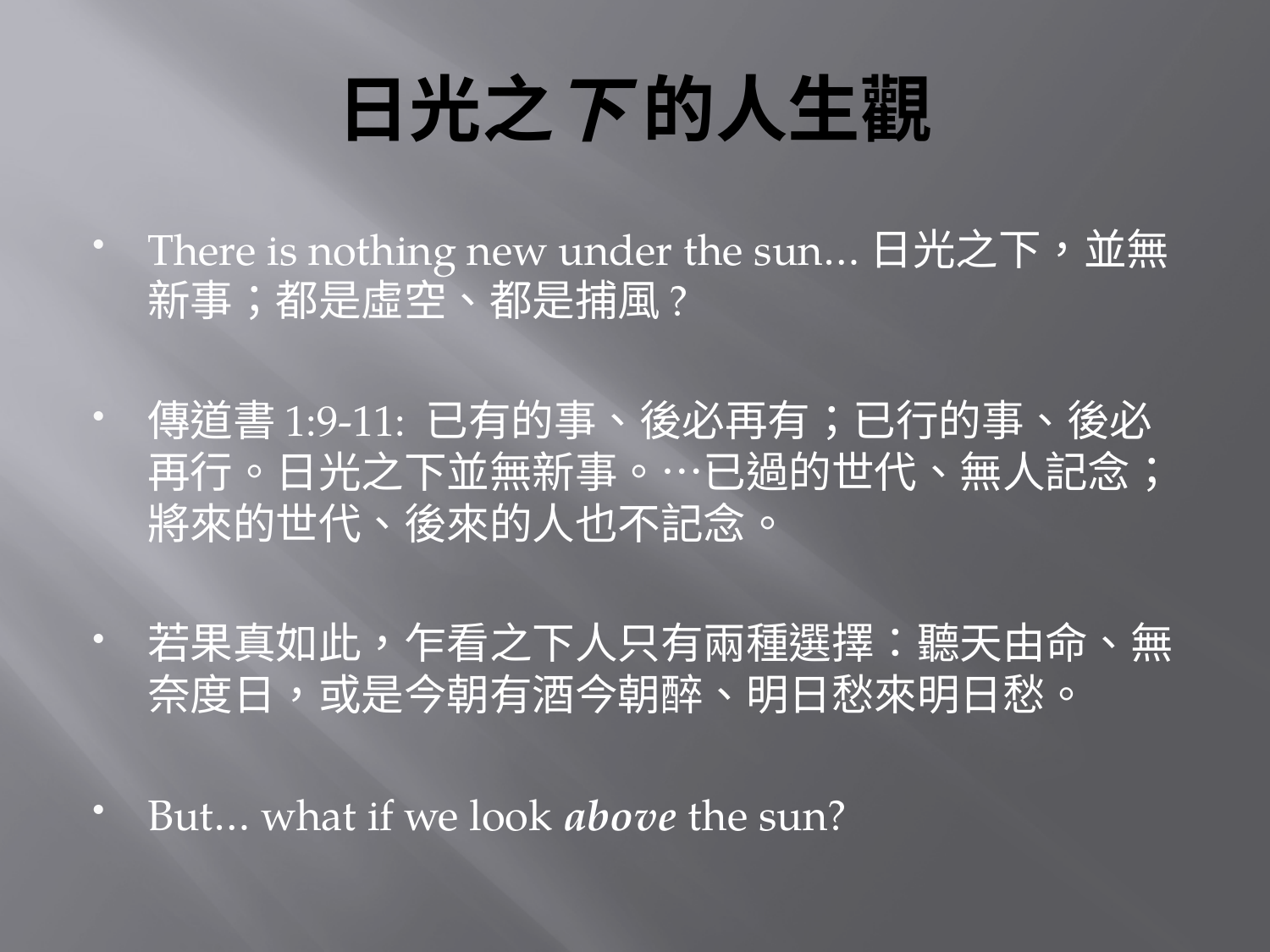

# 日光之下 的人生觀
There is nothing new under the sun…日光之下，並無新事；都是虛空、都是捕風?

傳道書1:9-11: 已有的事、後必再有；已行的事、後必再行。日光之下並無新事。…已過的世代、無人記念；將來的世代、後來的人也不記念。

若果真如此，乍看之下人只有兩種選擇：聽天由命、無奈度日，或是今朝有酒今朝醉、明日愁來明日愁。

But… what if we look above the sun?